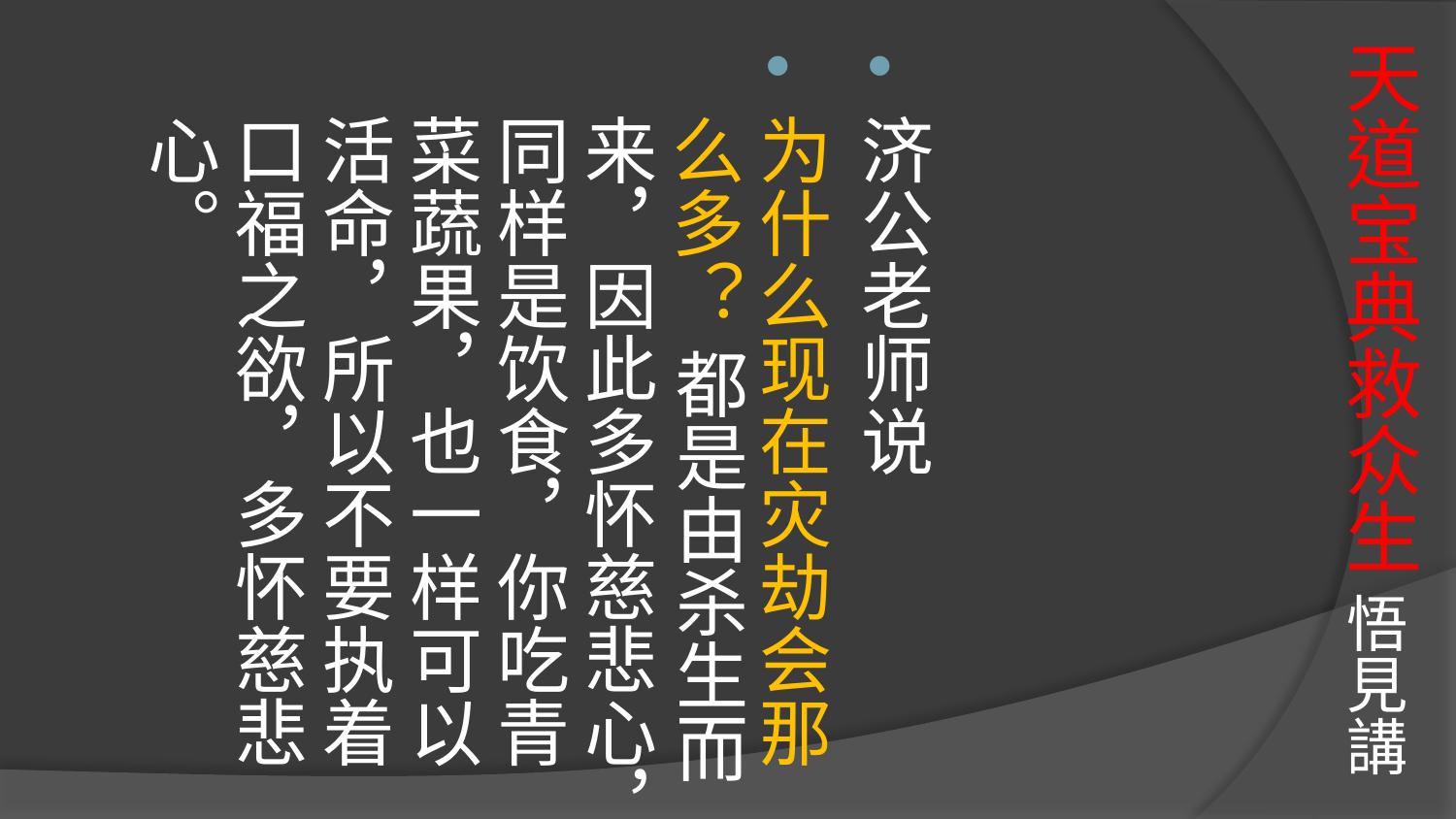

# 天道宝典救众生 悟見講
济公老师说
为什么现在灾劫会那么多？ 都是由杀生而来，因此多怀慈悲心，同样是饮食，你吃青菜蔬果，也一样可以活命，所以不要执着口福之欲，多怀慈悲心。